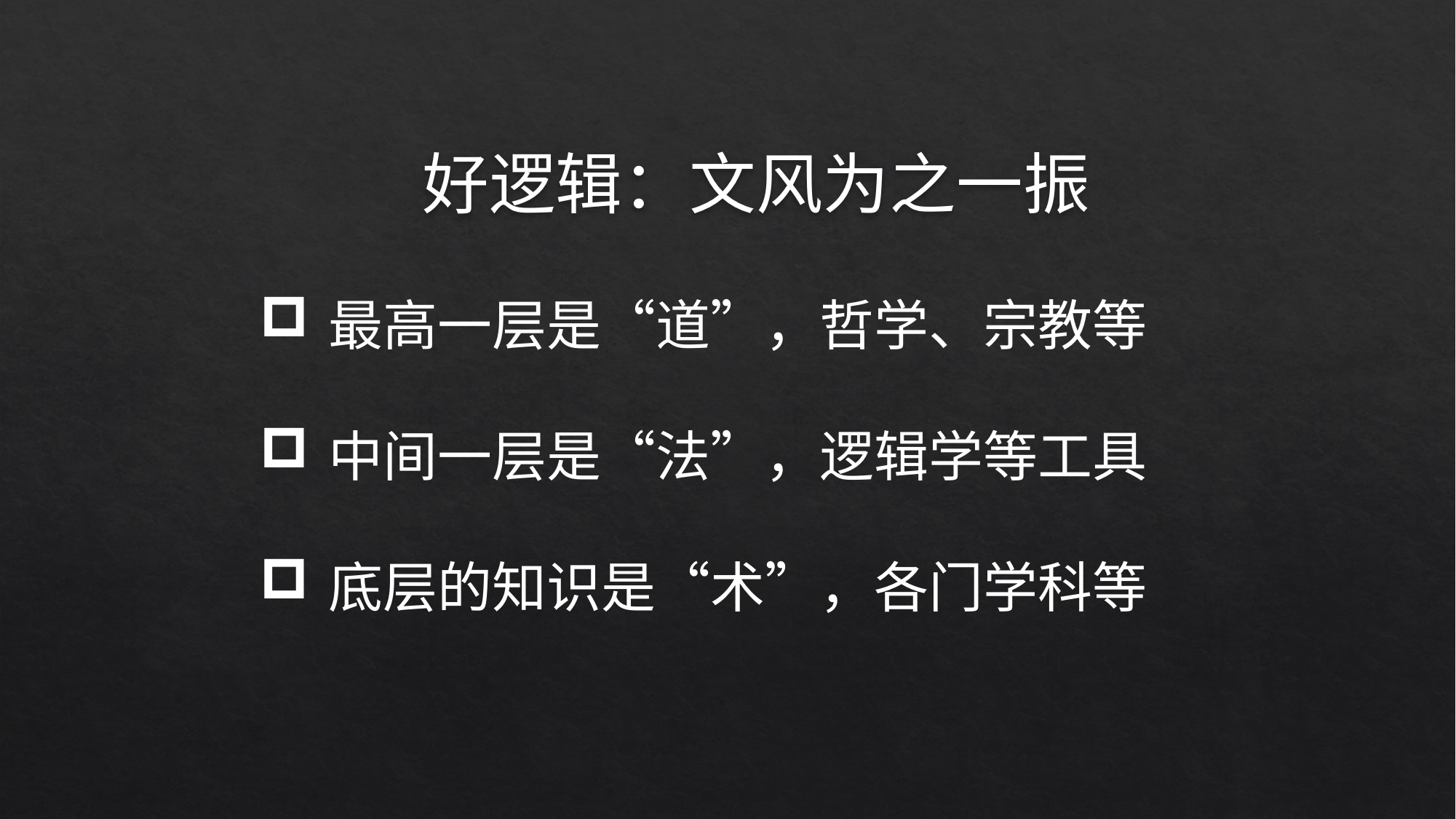

好逻辑：文风为之一振
最高一层是“道”，哲学、宗教等
中间一层是“法”，逻辑学等工具
底层的知识是“术”，各门学科等